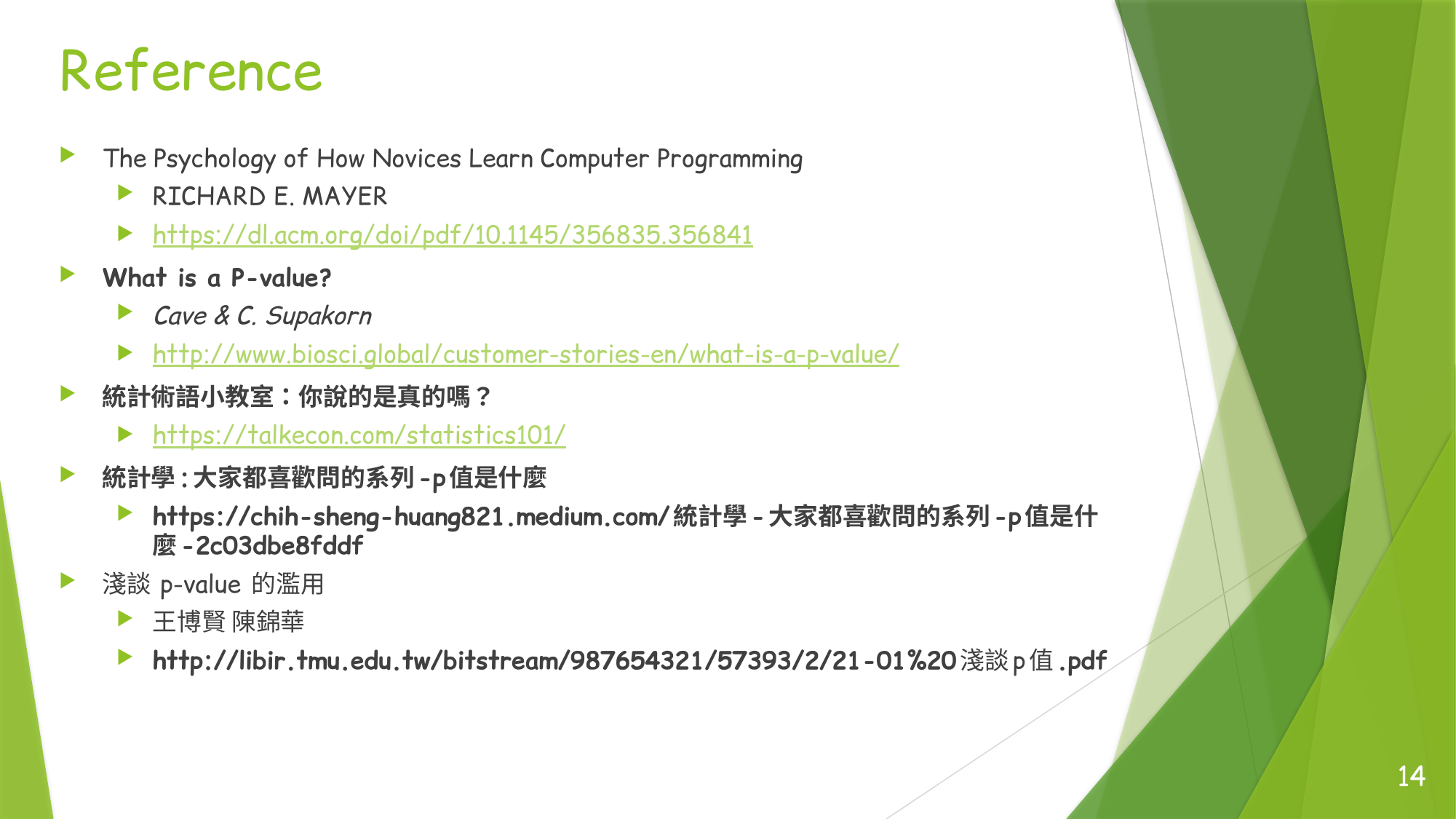

# Reference
The Psychology of How Novices Learn Computer Programming
RICHARD E. MAYER
https://dl.acm.org/doi/pdf/10.1145/356835.356841
What is a P-value?
Cave & C. Supakorn
http://www.biosci.global/customer-stories-en/what-is-a-p-value/
統計術語小教室：你說的是真的嗎？
https://talkecon.com/statistics101/
統計學:大家都喜歡問的系列-p值是什麼
https://chih-sheng-huang821.medium.com/統計學-大家都喜歡問的系列-p值是什麼-2c03dbe8fddf
淺談 p-value 的濫用
王博賢 陳錦華
http://libir.tmu.edu.tw/bitstream/987654321/57393/2/21-01%20淺談p值.pdf

14